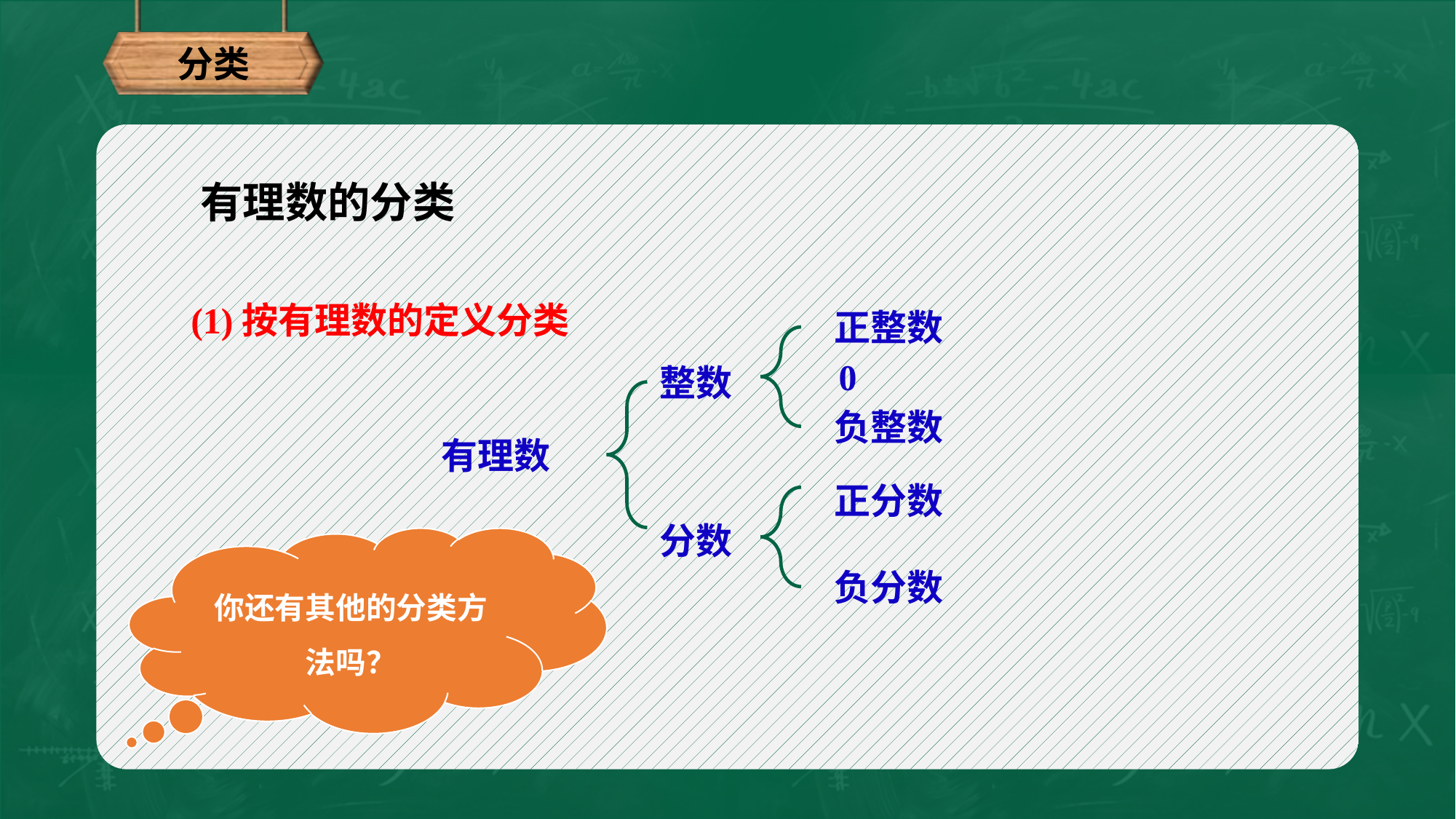

分类
有理数的分类
(1)按有理数的定义分类
正整数

0
整数

负整数
有理数
正分数

分数
你还有其他的分类方法吗？
负分数